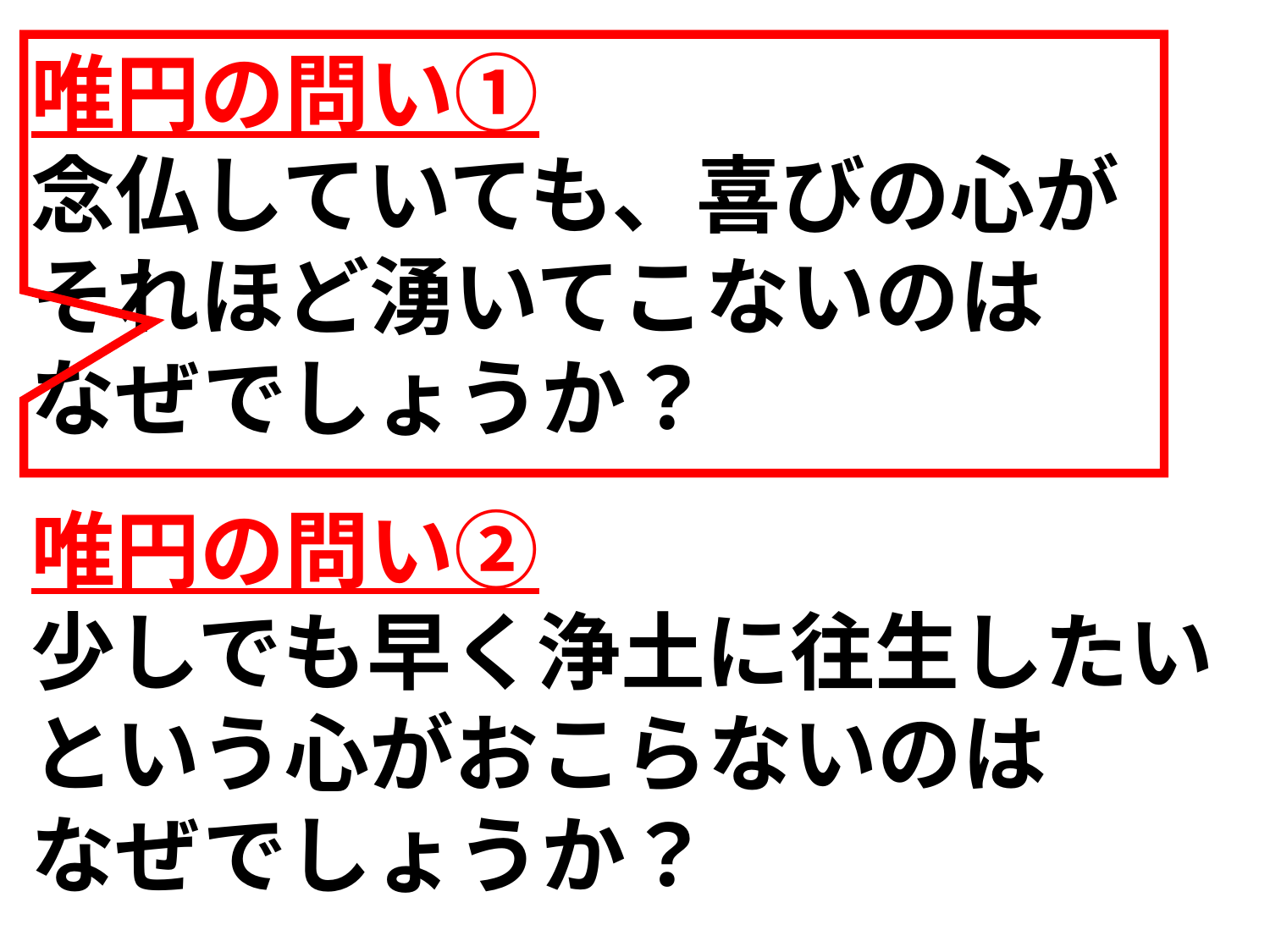

唯円の問い①
念仏していても、喜びの心が
それほど湧いてこないのは
なぜでしょうか？
唯円の問い②
少しでも早く浄土に往生したい
という心がおこらないのは
なぜでしょうか？